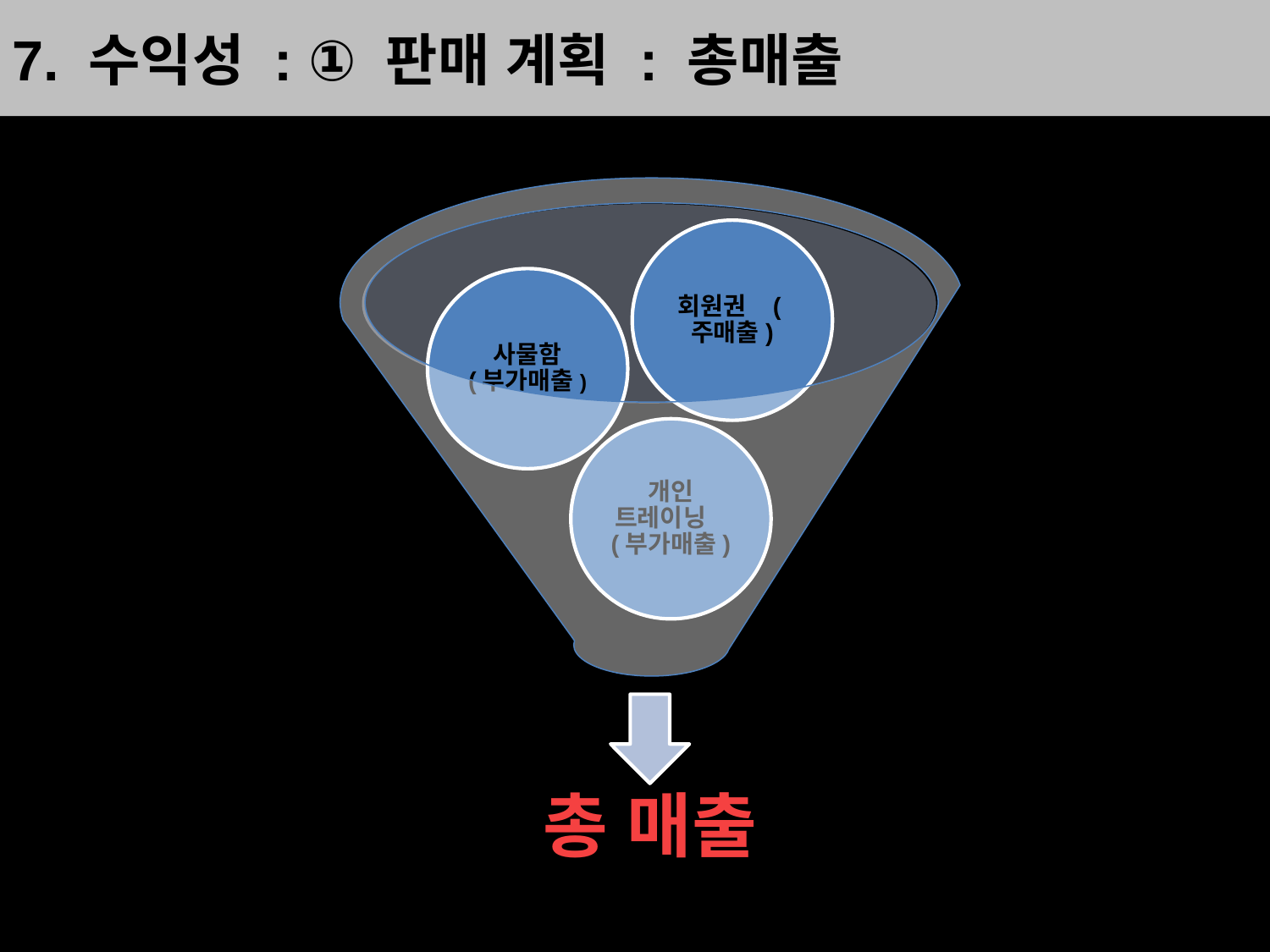

7. 수익성 : ① 판매 계획 : 총매출
총 매출
개인
트레이닝
(부가매출)
사물함
(부가매출)
회원권   (주매출)